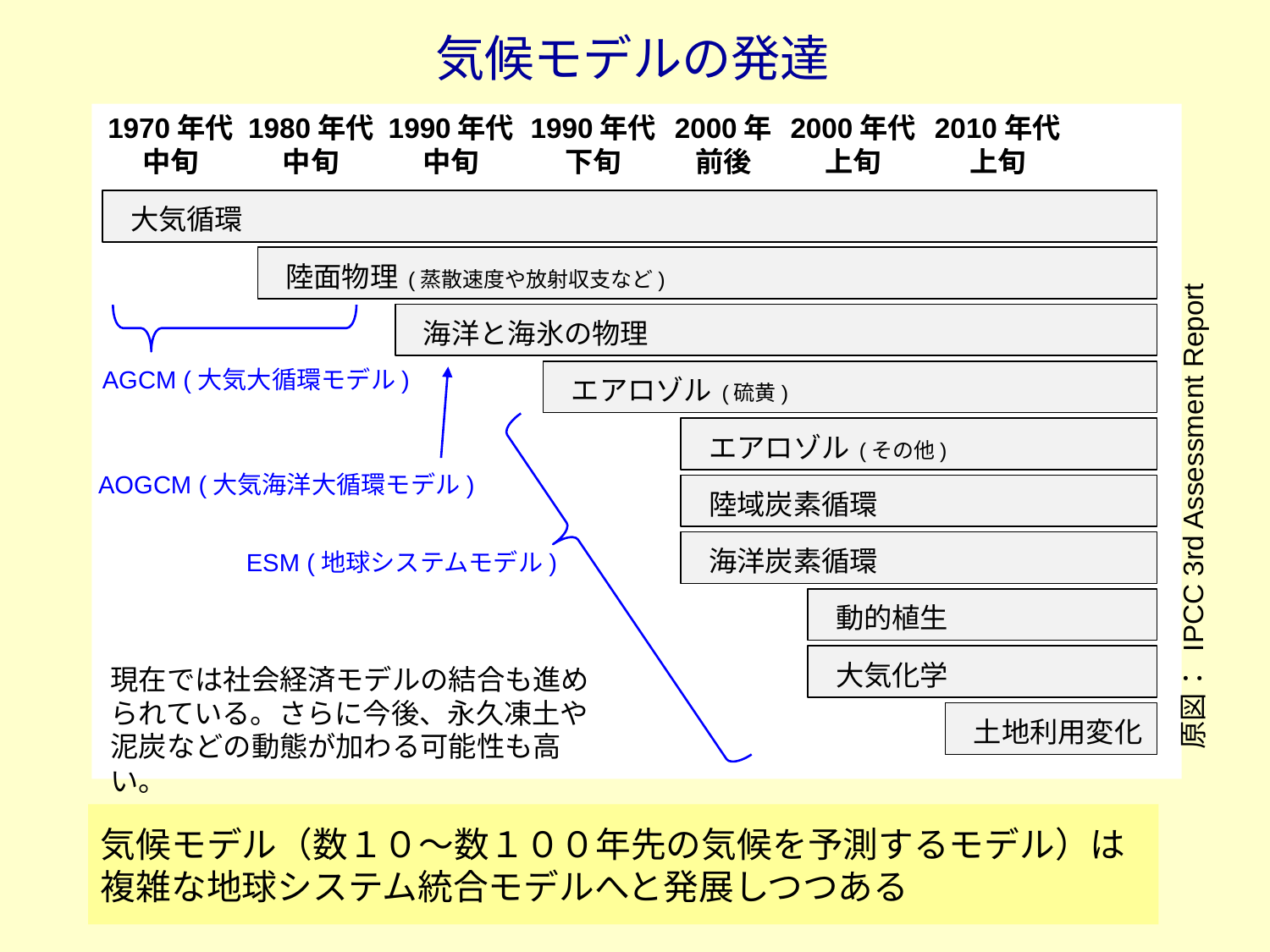

気候モデルの発達

1970年代
中旬
1980年代
中旬
1990年代
中旬
1990年代
下旬
2000年
前後
2000年代
上旬
2010年代
上旬
　大気循環

　陸面物理 (蒸散速度や放射収支など)
　海洋と海氷の物理
AGCM (大気大循環モデル)
　エアロゾル (硫黄)
　エアロゾル (その他)
AOGCM (大気海洋大循環モデル)
　陸域炭素循環
　海洋炭素循環
　動的植生
　大気化学
　土地利用変化

原図： IPCC 3rd Assessment Report
ESM (地球システムモデル)
現在では社会経済モデルの結合も進められている。さらに今後、永久凍土や泥炭などの動態が加わる可能性も高い。
気候モデル（数１０～数１００年先の気候を予測するモデル）は
複雑な地球システム統合モデルへと発展しつつある